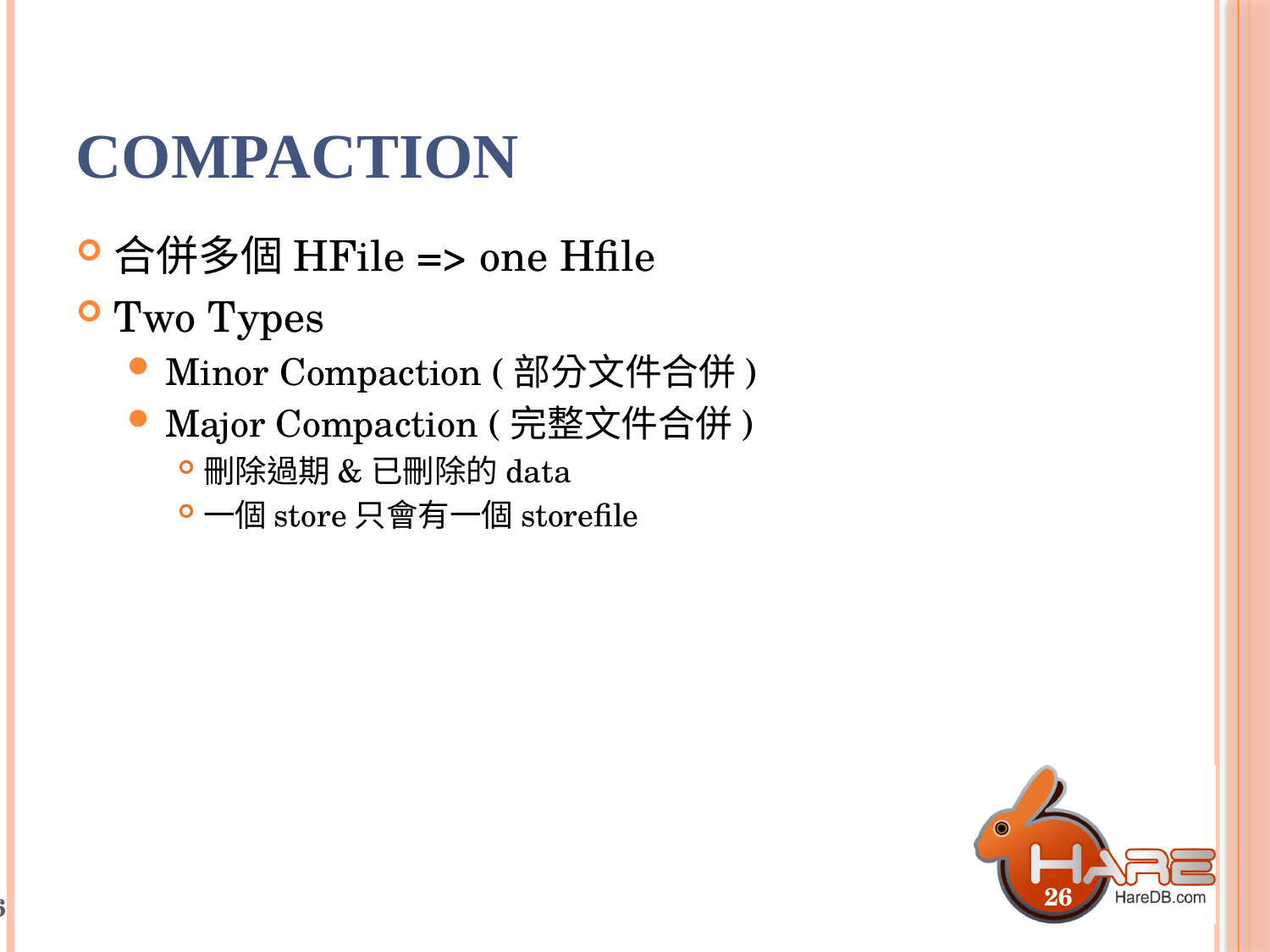

# Compaction
合併多個HFile => one Hfile
Two Types
Minor Compaction (部分文件合併)
Major Compaction (完整文件合併)
刪除過期&已刪除的data
一個store只會有一個storefile
26